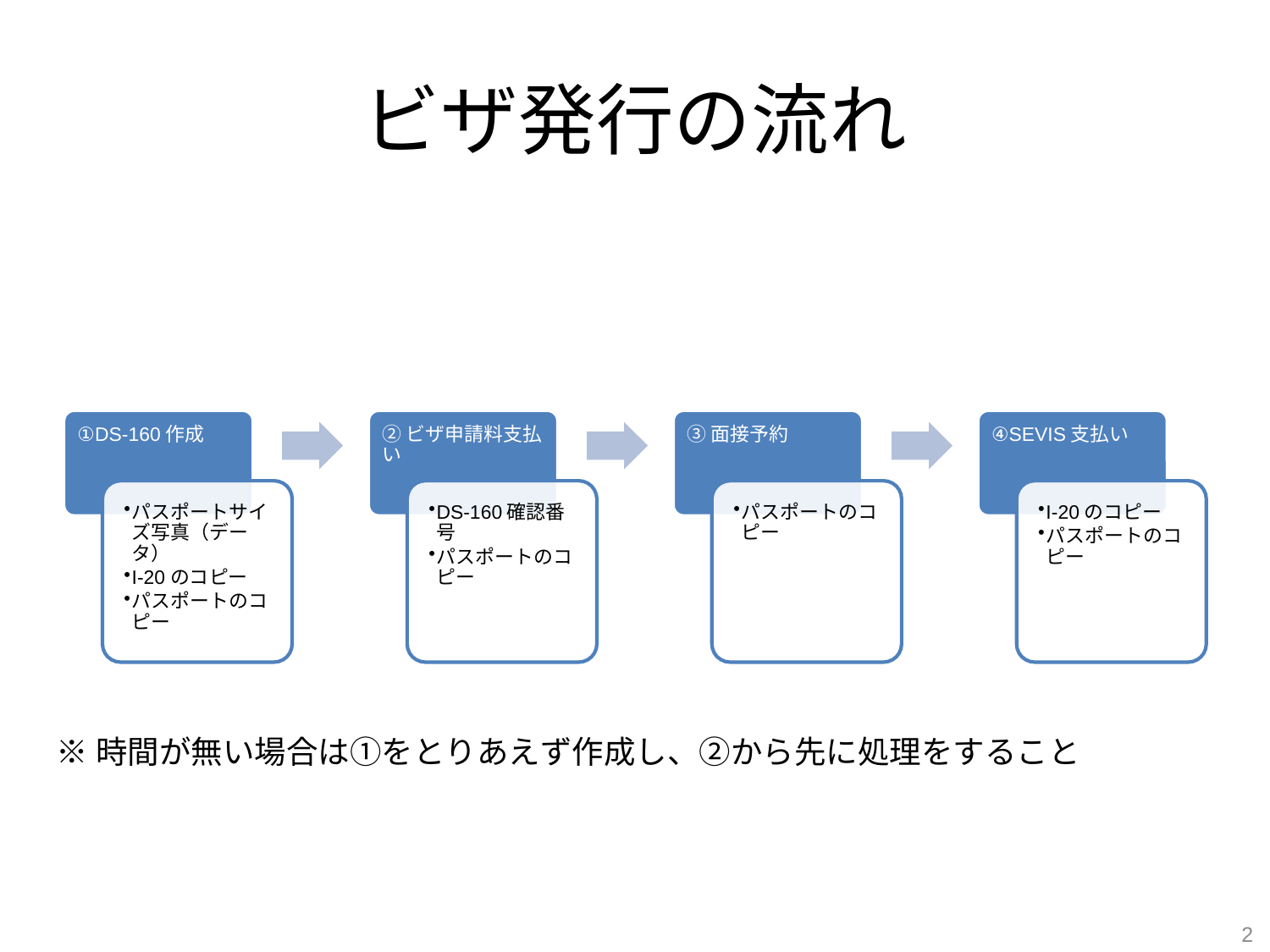

# ビザ発行の流れ
①DS-160作成
パスポートサイズ写真（データ）
I-20のコピー
パスポートのコピー

②ビザ申請料支払い
DS-160確認番号
パスポートのコピー

③面接予約
パスポートのコピー

④SEVIS支払い
I-20のコピー
パスポートのコピー
※時間が無い場合は①をとりあえず作成し、②から先に処理をすること
2